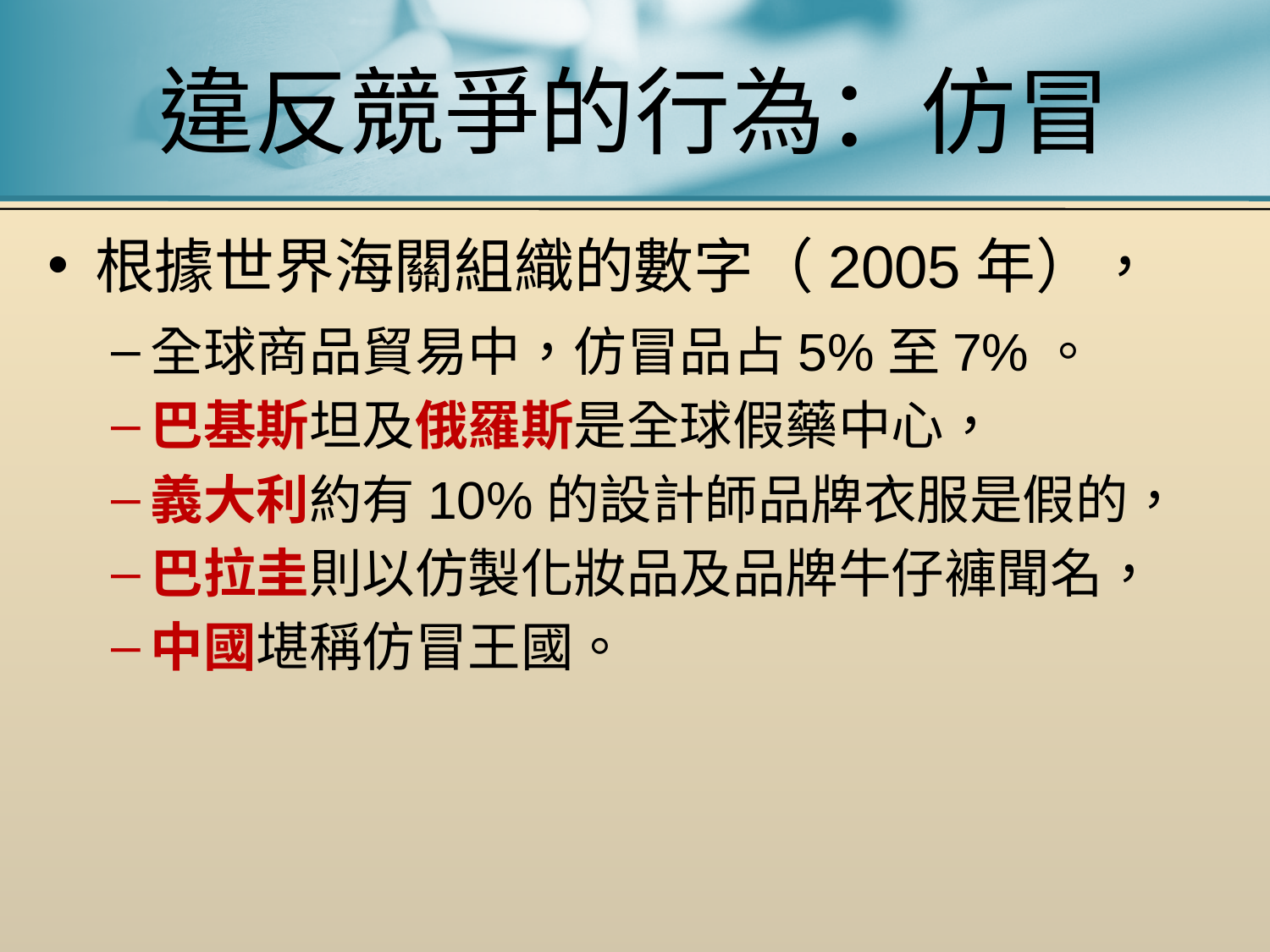

# 違反競爭的行為：仿冒
根據世界海關組織的數字（2005年），
全球商品貿易中，仿冒品占5%至7%。
巴基斯坦及俄羅斯是全球假藥中心，
義大利約有10%的設計師品牌衣服是假的，
巴拉圭則以仿製化妝品及品牌牛仔褲聞名，
中國堪稱仿冒王國。